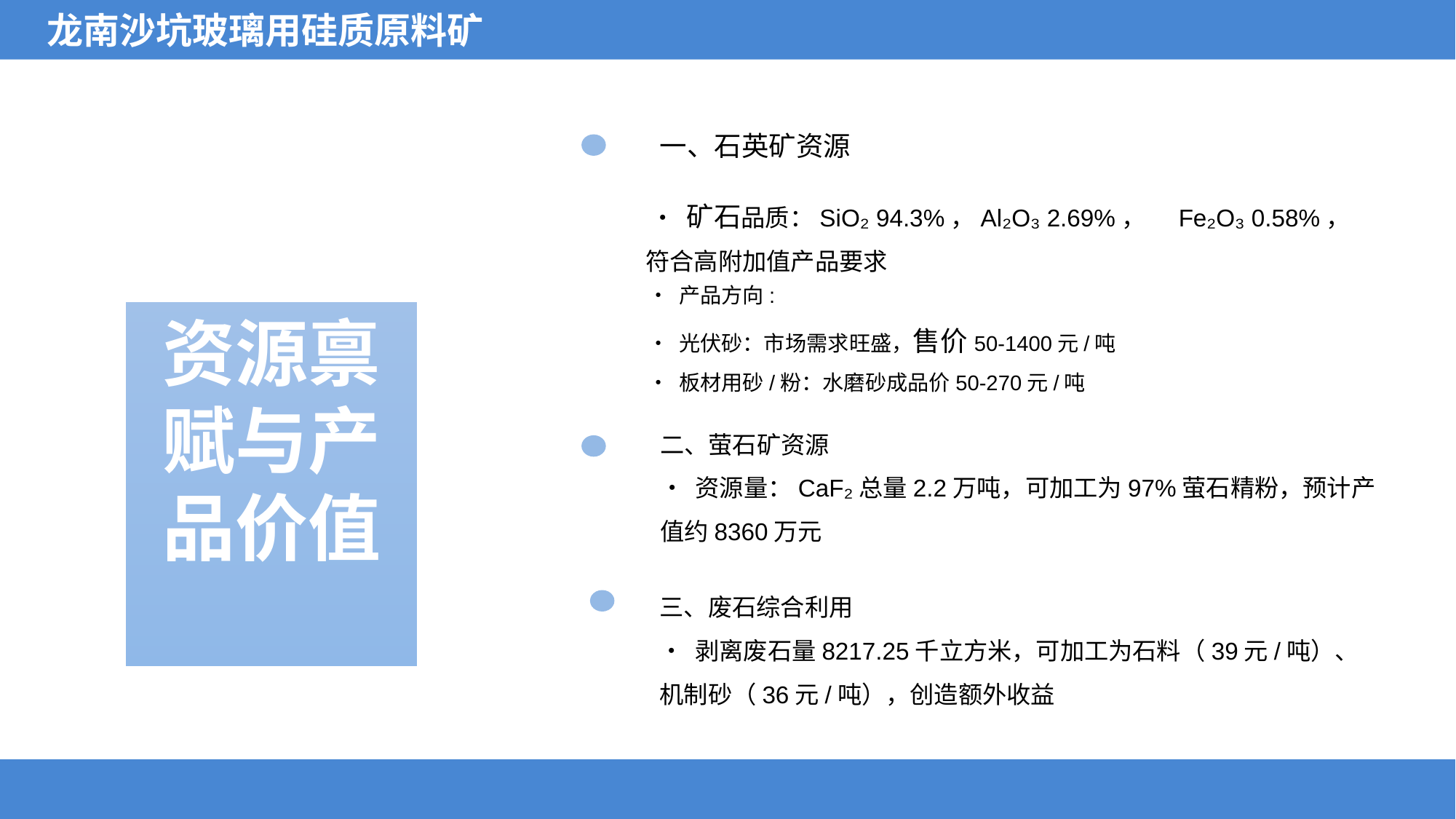

龙南沙坑玻璃用硅质原料矿
一、石英矿资源

 • 矿石品质：SiO₂ 94.3%，Al₂O₃ 2.69%，     Fe₂O₃ 0.58%，符合高附加值产品要求
• 产品方向:
• 光伏砂：市场需求旺盛，售价50-1400元/吨
• 板材用砂/粉：水磨砂成品价50-270元/吨
资源禀赋与产品价值
二、萤石矿资源
• 资源量：CaF₂总量2.2万吨，可加工为97%萤石精粉，预计产值约8360万元

三、废石综合利用
• 剥离废石量8217.25千立方米，可加工为石料（39元/吨）、机制砂（36元/吨），创造额外收益